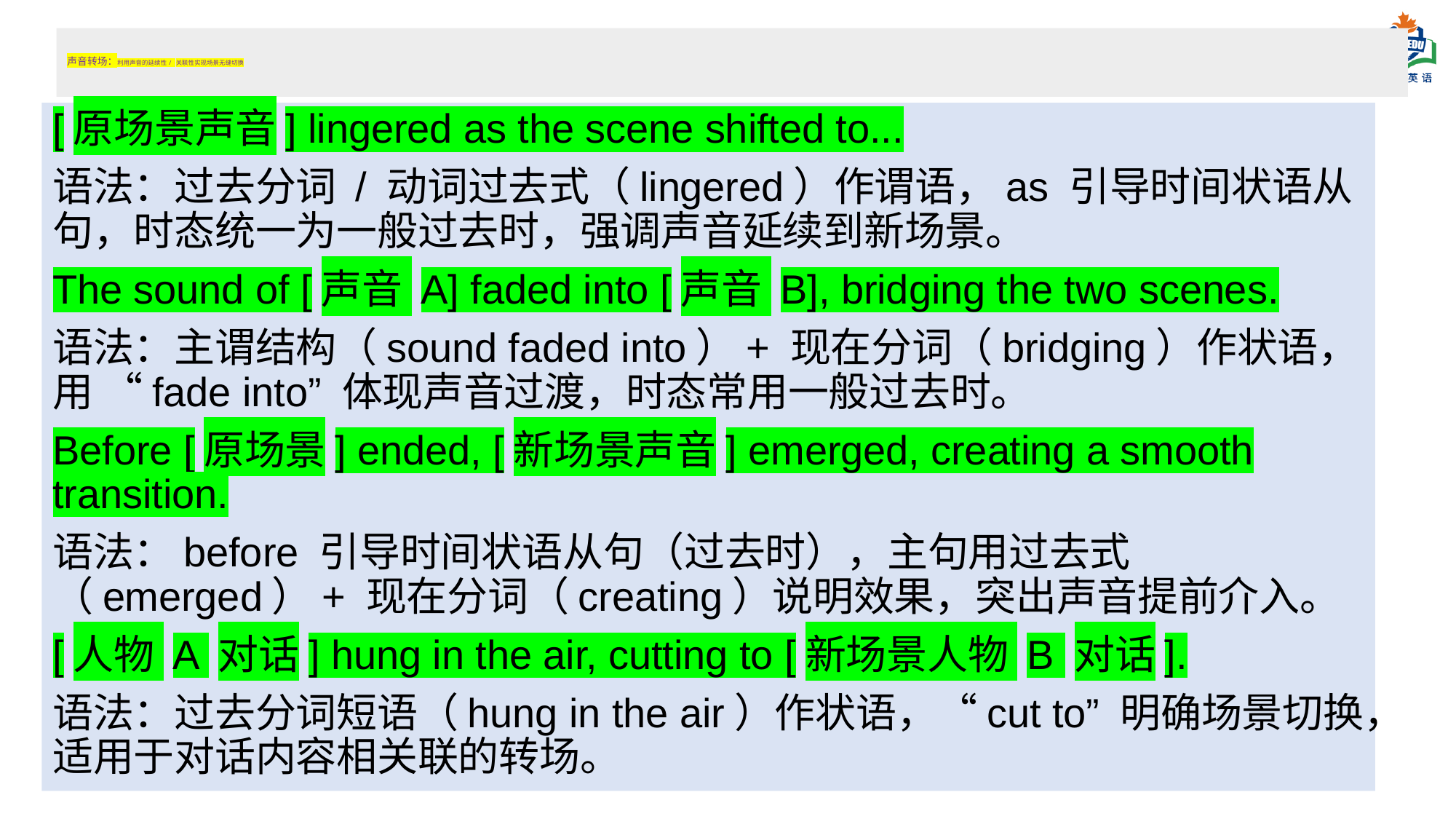

# 声音转场：利用声音的延续性 / 关联性实现场景无缝切换
[原场景声音] lingered as the scene shifted to...
语法：过去分词 / 动词过去式（lingered）作谓语，as 引导时间状语从句，时态统一为一般过去时，强调声音延续到新场景。
The sound of [声音 A] faded into [声音 B], bridging the two scenes.
语法：主谓结构（sound faded into）+ 现在分词（bridging）作状语，用 “fade into” 体现声音过渡，时态常用一般过去时。
Before [原场景] ended, [新场景声音] emerged, creating a smooth transition.
语法：before 引导时间状语从句（过去时），主句用过去式（emerged）+ 现在分词（creating）说明效果，突出声音提前介入。
[人物 A 对话] hung in the air, cutting to [新场景人物 B 对话].
语法：过去分词短语（hung in the air）作状语，“cut to” 明确场景切换，适用于对话内容相关联的转场。